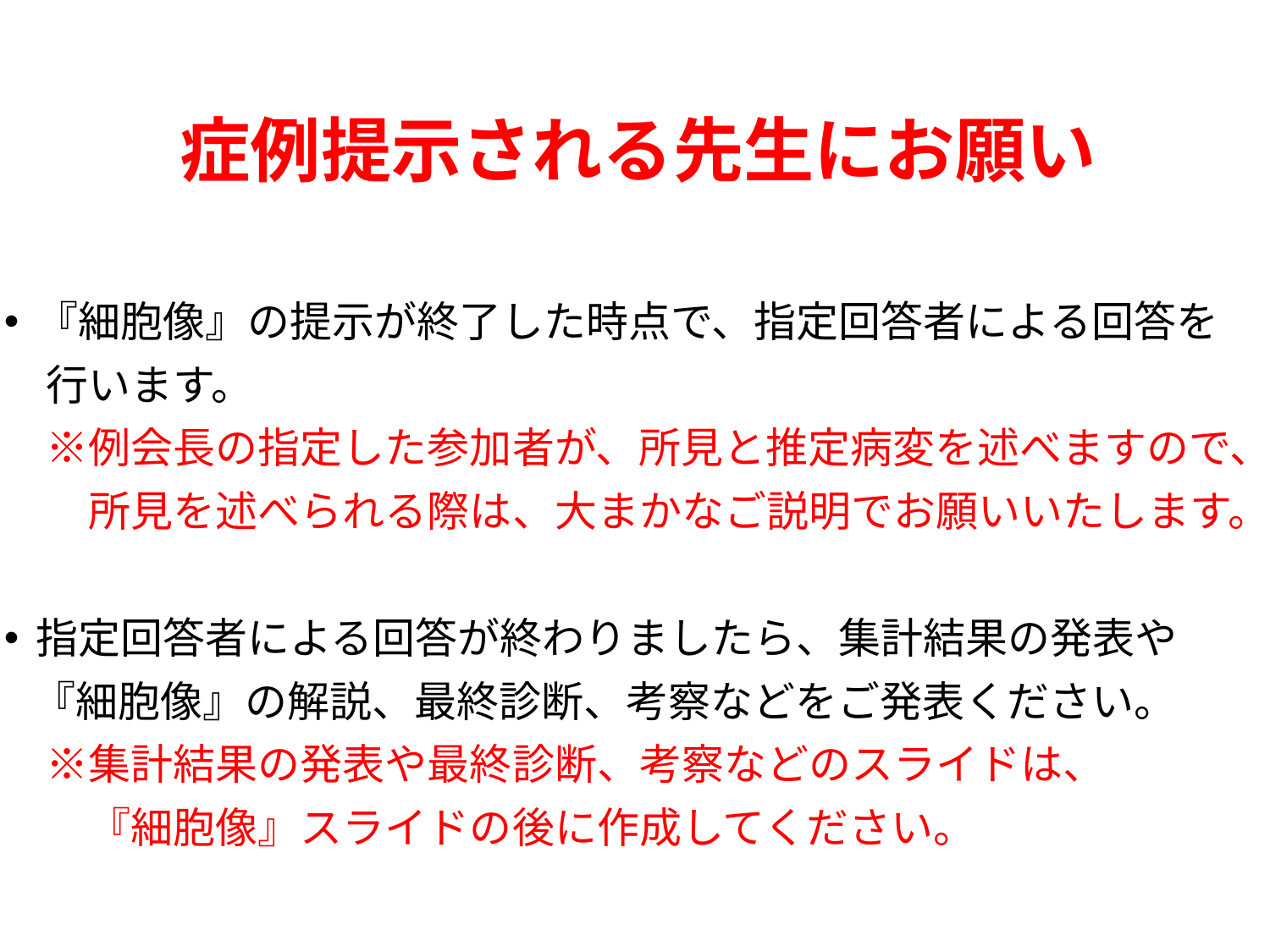

症例提示される先生にお願い
『細胞像』の提示が終了した時点で、指定回答者による回答を
　行います。
　※例会長の指定した参加者が、所見と推定病変を述べますので、
　　所見を述べられる際は、大まかなご説明でお願いいたします。

指定回答者による回答が終わりましたら、集計結果の発表や
  『細胞像』の解説、最終診断、考察などをご発表ください。
　※集計結果の発表や最終診断、考察などのスライドは、
　　『細胞像』スライドの後に作成してください。